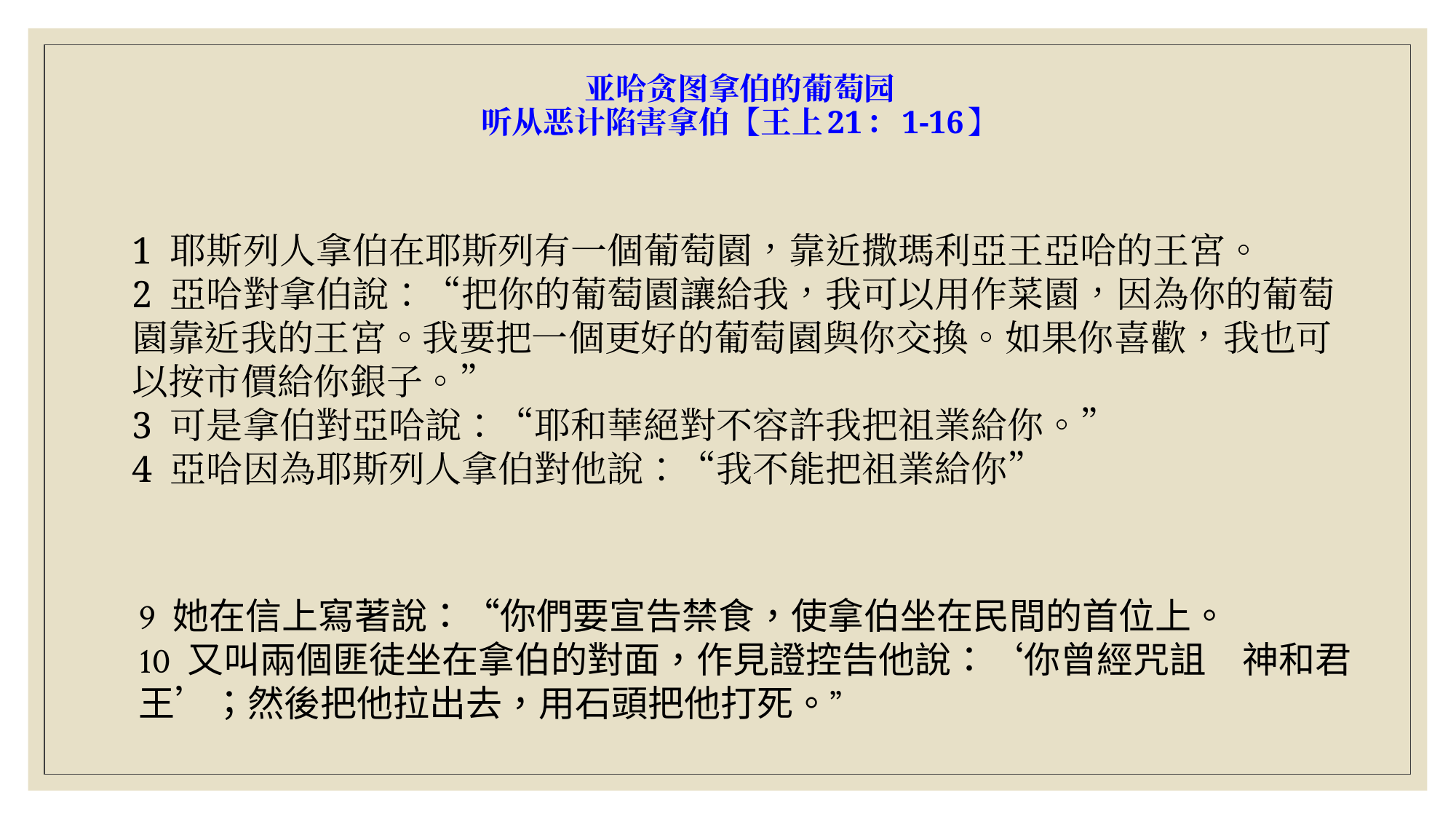

# 亚哈贪图拿伯的葡萄园 听从恶计陷害拿伯【王上21：1-16】
1 耶斯列人拿伯在耶斯列有一個葡萄園，靠近撒瑪利亞王亞哈的王宮。
2 亞哈對拿伯說：“把你的葡萄園讓給我，我可以用作菜園，因為你的葡萄園靠近我的王宮。我要把一個更好的葡萄園與你交換。如果你喜歡，我也可以按市價給你銀子。”
3 可是拿伯對亞哈說：“耶和華絕對不容許我把祖業給你。”
4 亞哈因為耶斯列人拿伯對他說：“我不能把祖業給你”
9 她在信上寫著說：“你們要宣告禁食，使拿伯坐在民間的首位上。
10 又叫兩個匪徒坐在拿伯的對面，作見證控告他說：‘你曾經咒詛　神和君王’；然後把他拉出去，用石頭把他打死。”